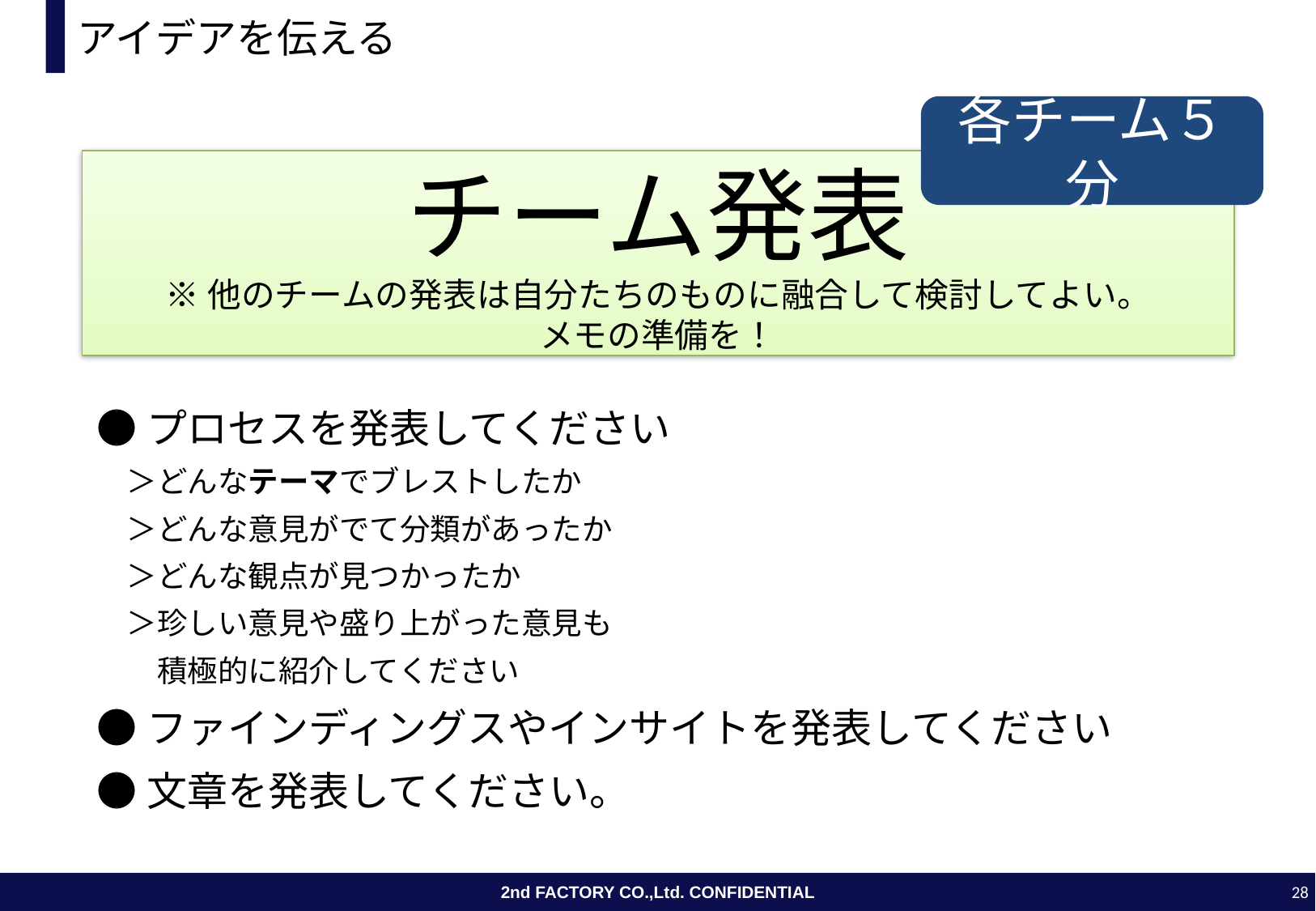

# アイデアを伝える
各チーム５分
チーム発表
※他のチームの発表は自分たちのものに融合して検討してよい。
メモの準備を！
●プロセスを発表してください
　＞どんなテーマでブレストしたか
　＞どんな意見がでて分類があったか
　＞どんな観点が見つかったか
　＞珍しい意見や盛り上がった意見も
　　積極的に紹介してください
●ファインディングスやインサイトを発表してください
●文章を発表してください。